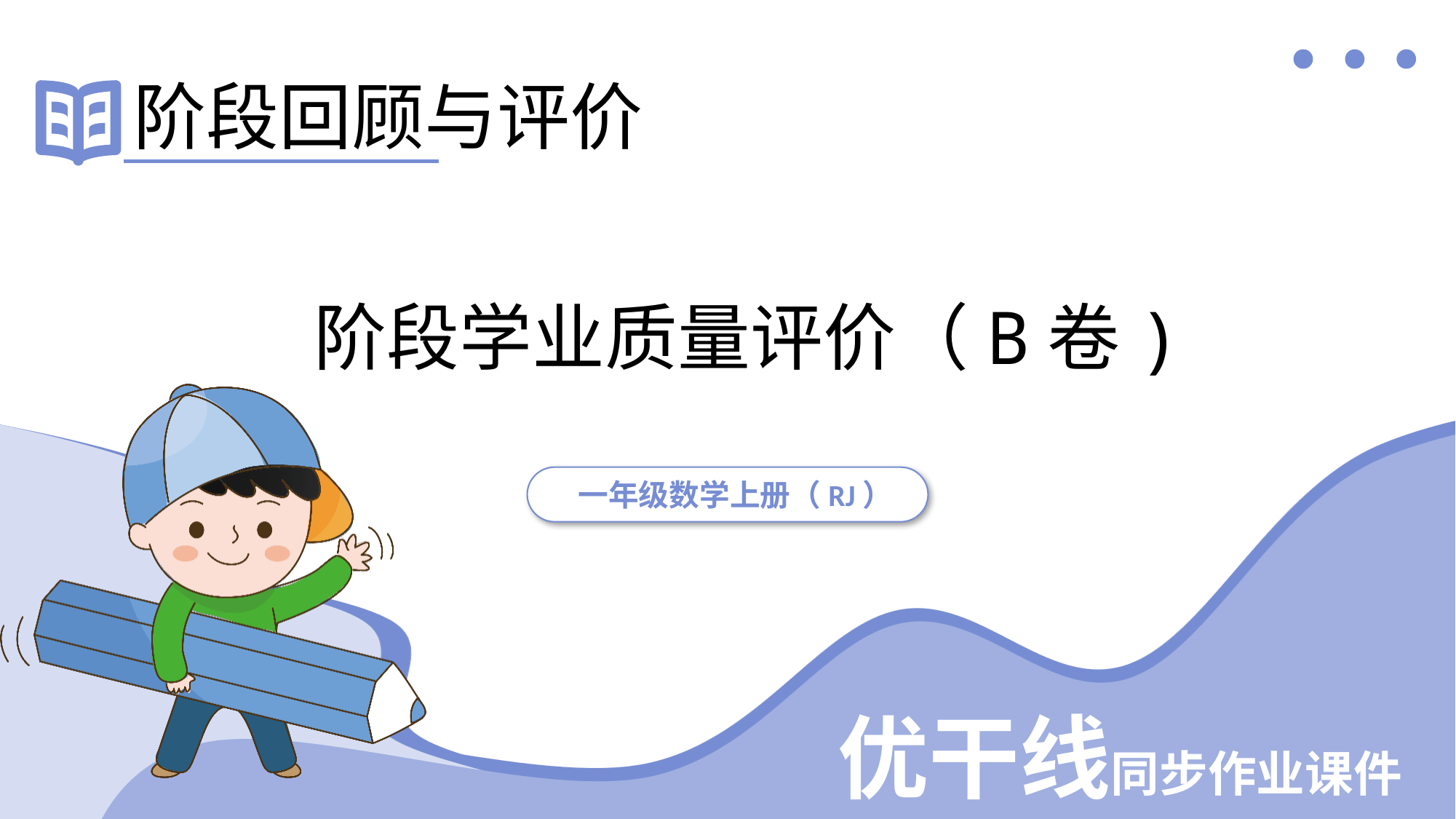

阶段回顾与评价
阶段学业质量评价（B卷)

一年级数学上册（RJ）
优干线同步作业课件